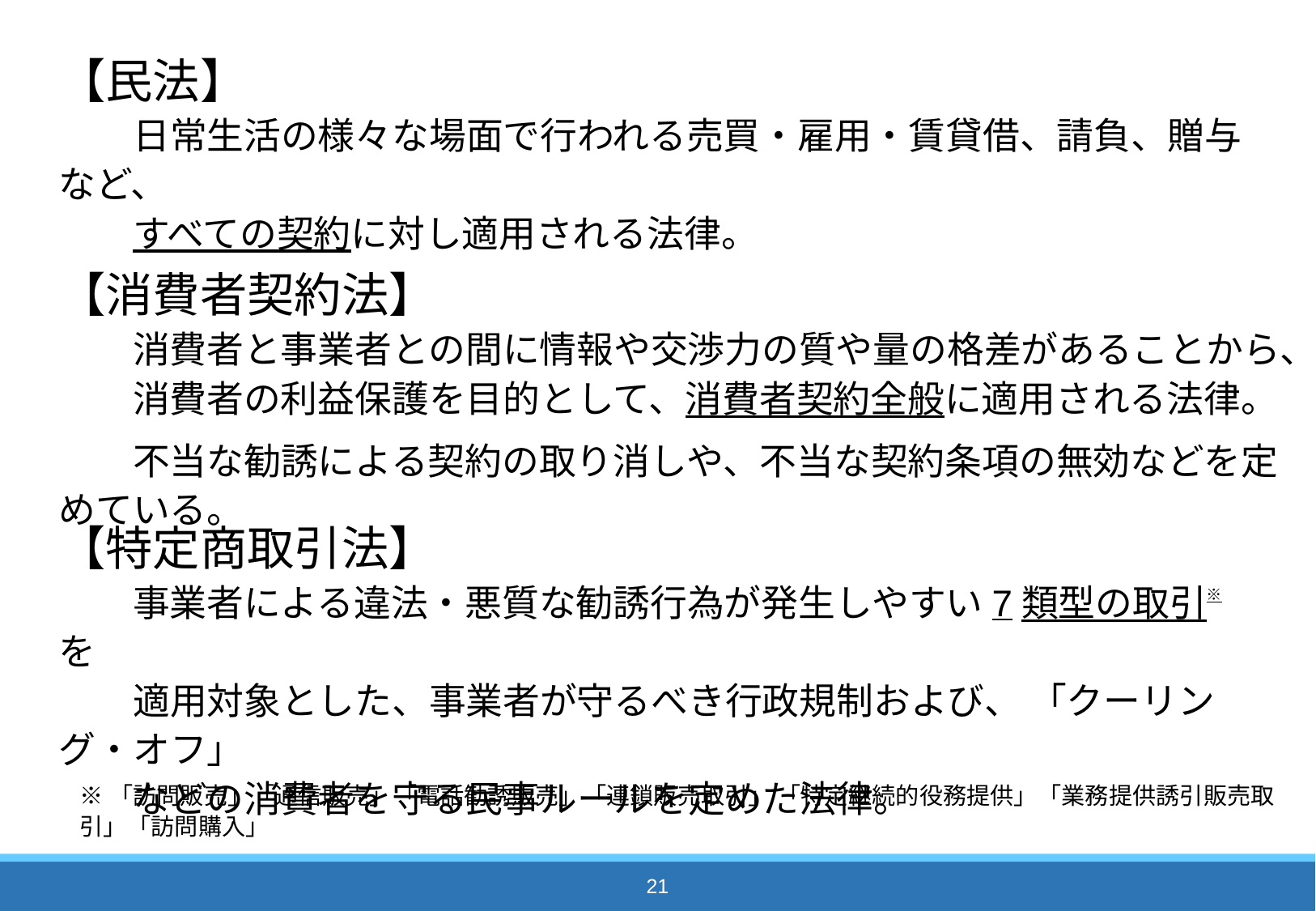

【民法】
　　日常生活の様々な場面で行われる売買・雇用・賃貸借、請負、贈与など、
　　すべての契約に対し適用される法律。
【消費者契約法】
　　消費者と事業者との間に情報や交渉力の質や量の格差があることから、
　　消費者の利益保護を目的として、消費者契約全般に適用される法律。

　　不当な勧誘による契約の取り消しや、不当な契約条項の無効などを定めている。
【特定商取引法】
　　事業者による違法・悪質な勧誘行為が発生しやすい7類型の取引※を
　　適用対象とした、事業者が守るべき行政規制および、 「クーリング・オフ」
　　などの消費者を守る民事ルールを定めた法律。
※「訪問販売」「通信販売」「電話勧誘販売」「連鎖販売取引」 「特定継続的役務提供」「業務提供誘引販売取引」「訪問購入」

21